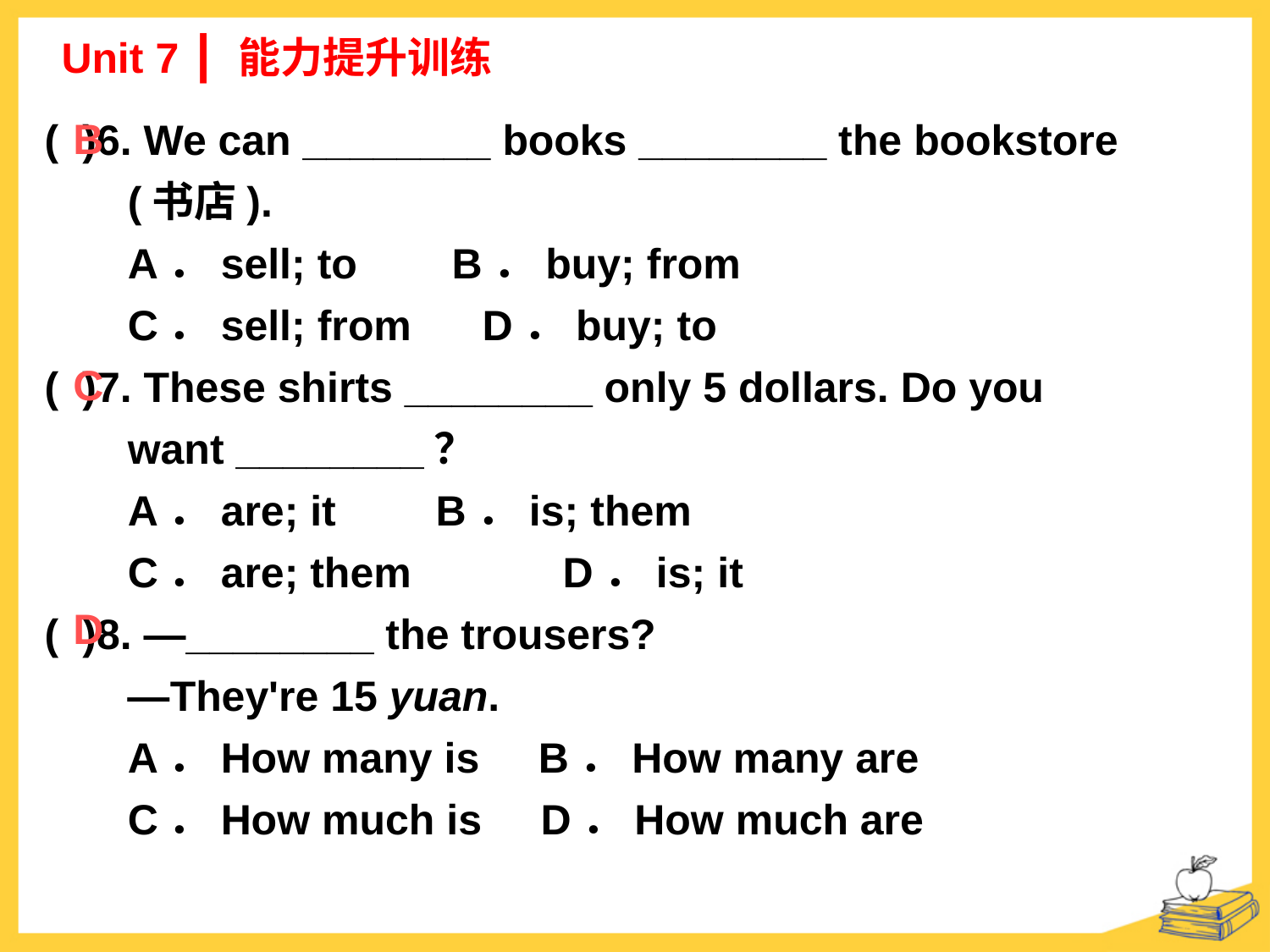

Unit 7 ┃ 能力提升训练
(  )6. We can ________ books ________ the bookstore
       (书店).
       A．sell; to        B．buy; from
       C．sell; from      D．buy; to
(  )7. These shirts ________ only 5 dollars. Do you
       want ________？
       A．are; it	    B．is; them
       C．are; them	    D．is; it
(  )8. —________ the trousers?
       —They're 15 yuan.
       A．How many is     B．How many are
       C．How much is     D．How much are
B
C
D